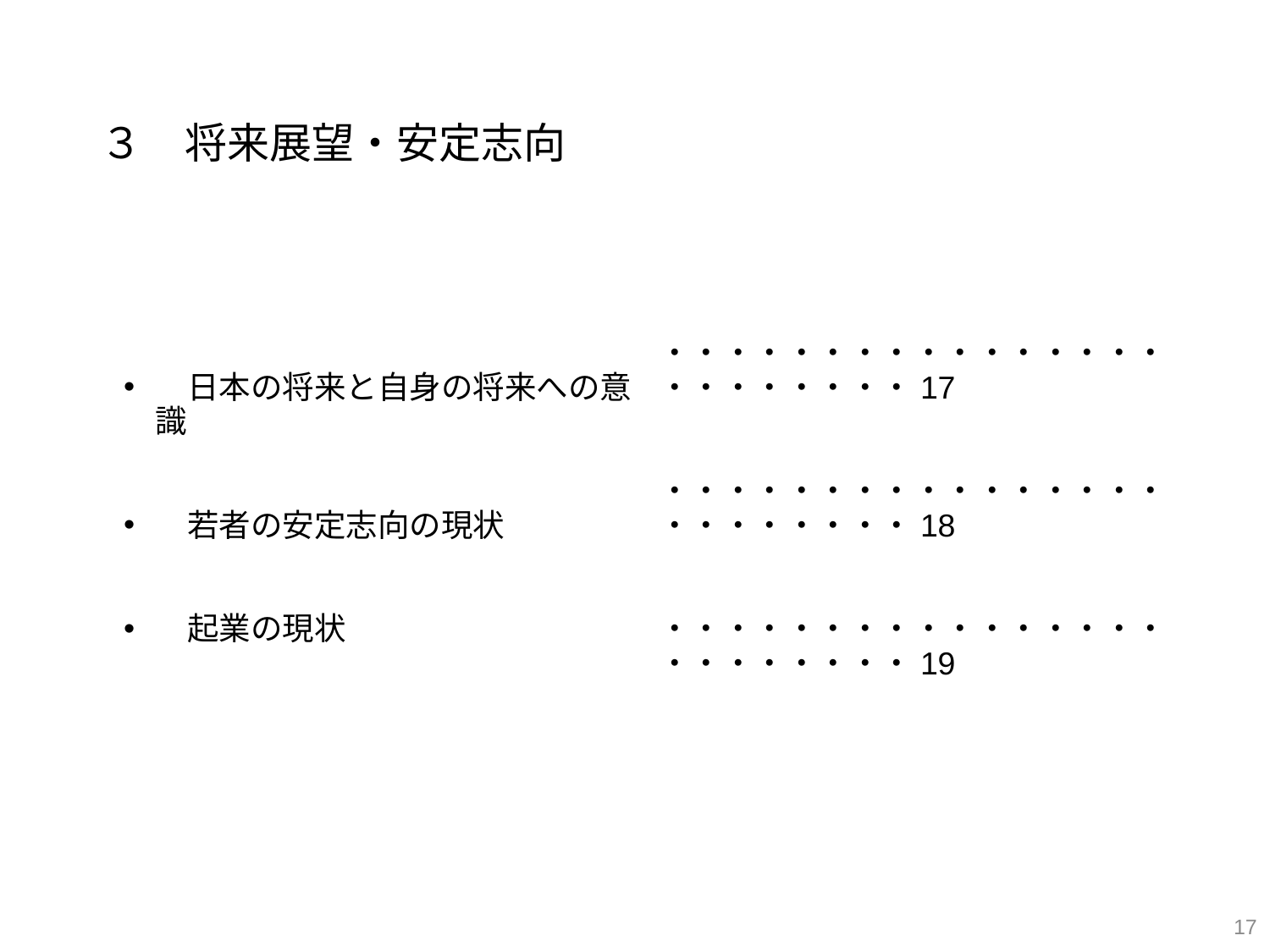

# ３　将来展望・安定志向
・・・・・・・・・・・・・・・・・・・・・・・・17

・・・・・・・・・・・・・・・・・・・・・・・・18

・・・・・・・・・・・・・・・・・・・・・・・・19
　日本の将来と自身の将来への意識

　若者の安定志向の現状

　起業の現状
17